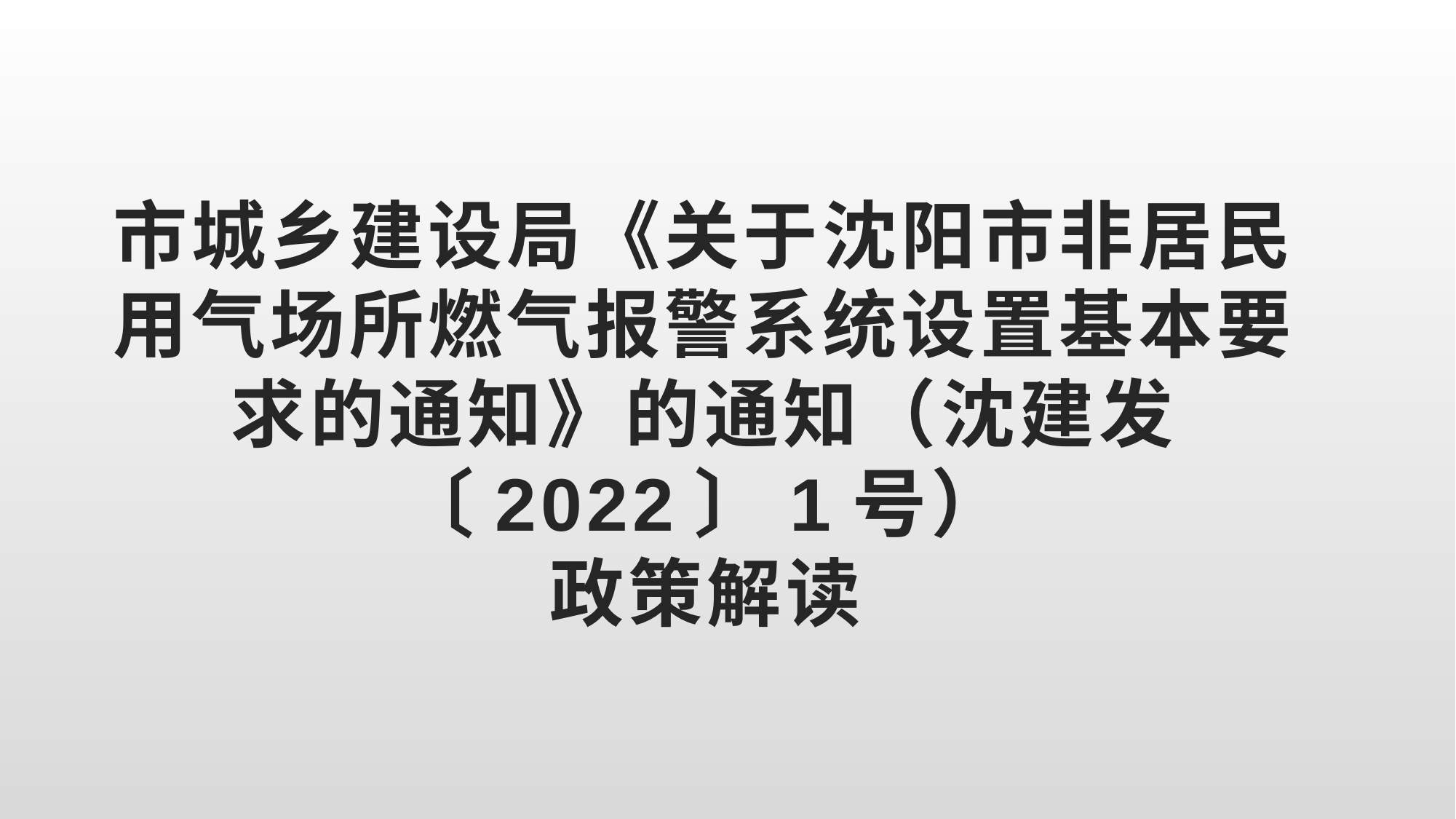

# 市城乡建设局《关于沈阳市非居民用气场所燃气报警系统设置基本要求的通知》的通知（沈建发〔2022〕1号） 政策解读